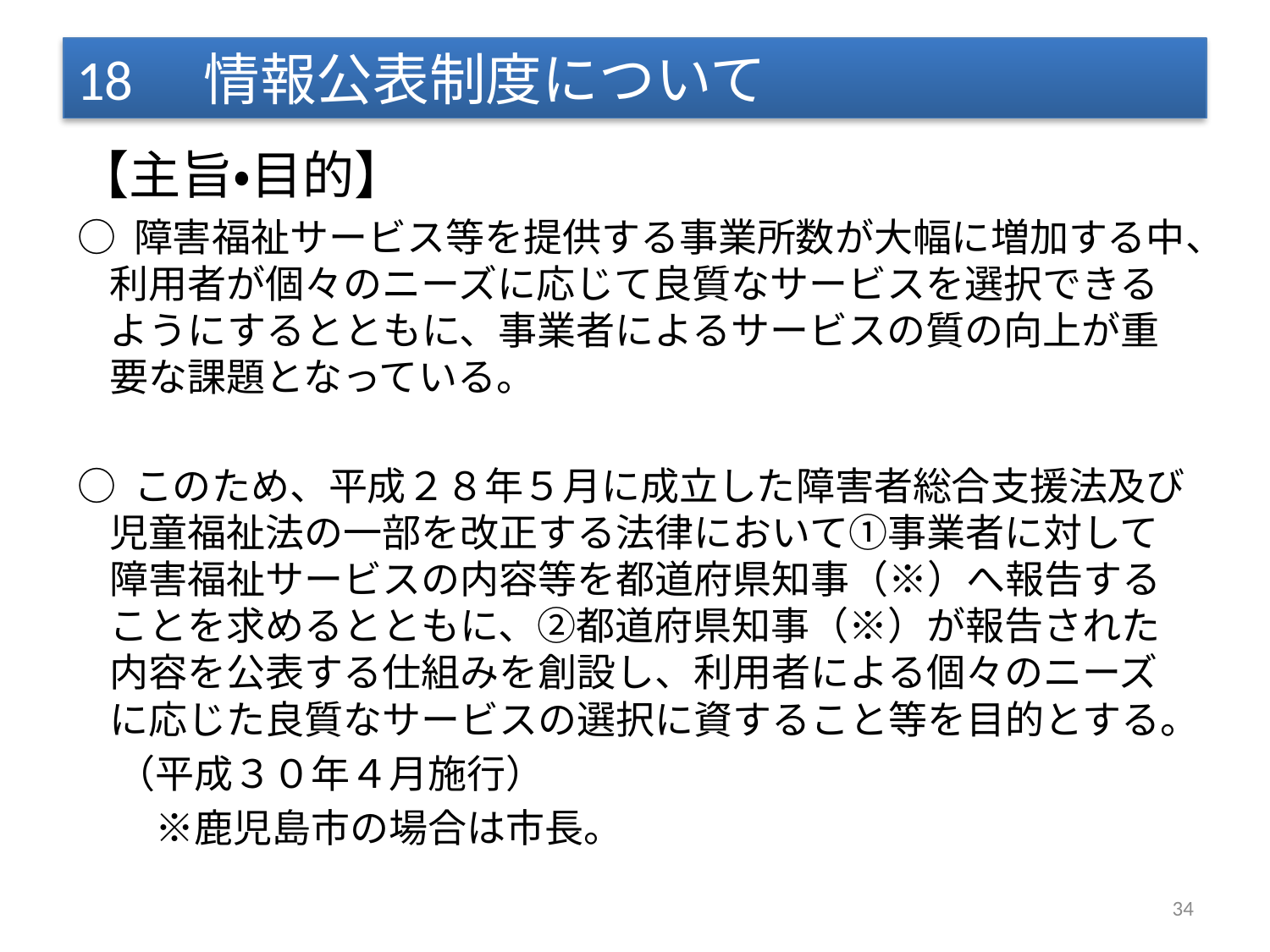

# 18　情報公表制度について
【主旨・目的】
○ 障害福祉サービス等を提供する事業所数が大幅に増加する中、利用者が個々のニーズに応じて良質なサービスを選択できるようにするとともに、事業者によるサービスの質の向上が重要な課題となっている。

○ このため、平成２８年５月に成立した障害者総合支援法及び児童福祉法の一部を改正する法律において①事業者に対して障害福祉サービスの内容等を都道府県知事（※）へ報告することを求めるとともに、②都道府県知事（※）が報告された内容を公表する仕組みを創設し、利用者による個々のニーズに応じた良質なサービスの選択に資すること等を目的とする。
　（平成３０年４月施行）
　　※鹿児島市の場合は市長。
34